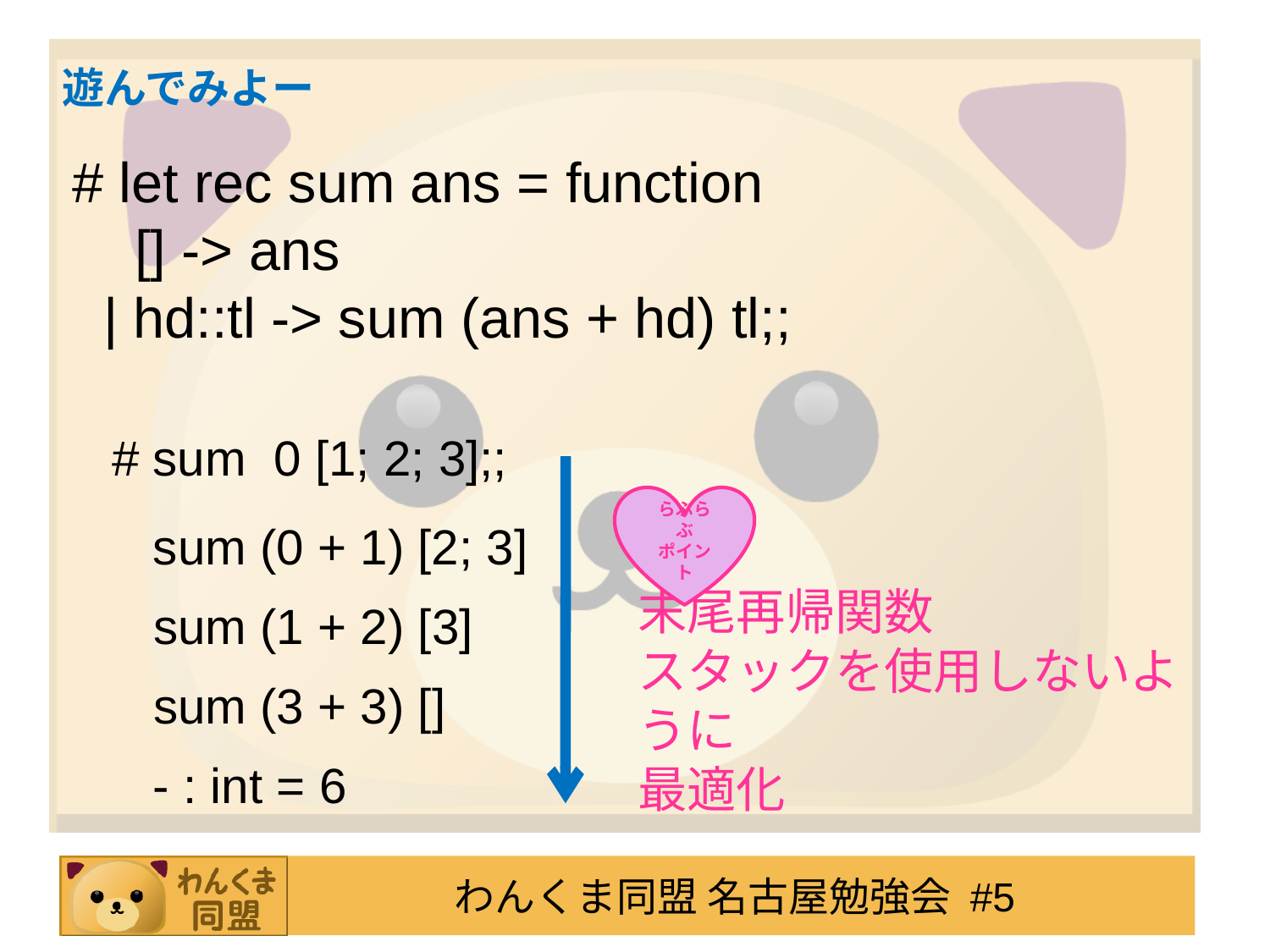

# 遊んでみよー
# let rec sum ans = function
    [] -> ans
  | hd::tl -> sum (ans + hd) tl;;
# sum  0 [1; 2; 3];;
らぶらぶ
ポイント
   sum (0 + 1) [2; 3]
   sum (1 + 2) [3]
末尾再帰関数
スタックを使用しないように
最適化
   sum (3 + 3) []
   - : int = 6